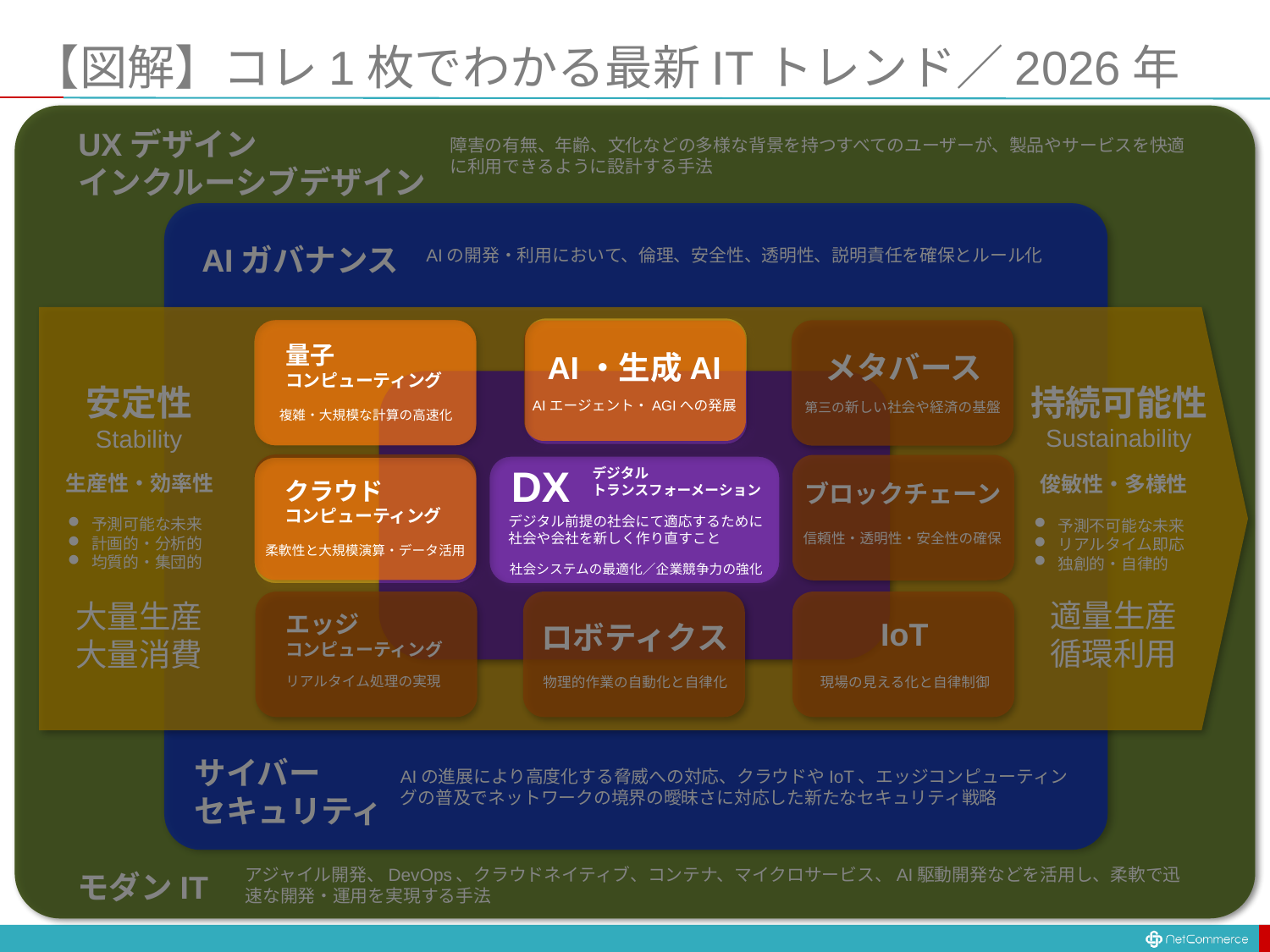

# 【図解】コレ1枚でわかる最新ITトレンド／2026年

UXデザイン
インクルーシブデザイン
障害の有無、年齢、文化などの多様な背景を持つすべてのユーザーが、製品やサービスを快適に利用できるように設計する手法

AIガバナンス
AIの開発・利用において、倫理、安全性、透明性、説明責任を確保とルール化

量子
コンピューティング
AI・生成AI
メタバース

持続可能性
Sustainability
安定性
Stability
AIエージェント・AGIへの発展
第三の新しい社会や経済の基盤
複雑・大規模な計算の高速化
DX

デジタル
トランスフォーメーション
生産性・効率性
俊敏性・多様性
クラウド
コンピューティング
ブロックチェーン
デジタル前提の社会にて適応するために
社会や会社を新しく作り直すこと
予測可能な未来
計画的・分析的
均質的・集団的
予測不可能な未来
リアルタイム即応
独創的・自律的
信頼性・透明性・安全性の確保
柔軟性と大規模演算・データ活用
社会システムの最適化／企業競争力の強化
適量生産
循環利用
大量生産
大量消費

エッジ
コンピューティング
IoT
ロボティクス
リアルタイム処理の実現
物理的作業の自動化と自律化
現場の見える化と自律制御
サイバー
セキュリティ
AIの進展により高度化する脅威への対応、クラウドやIoT、エッジコンピューティングの普及でネットワークの境界の曖昧さに対応した新たなセキュリティ戦略
アジャイル開発、DevOps、クラウドネイティブ、コンテナ、マイクロサービス、AI駆動開発などを活用し、柔軟で迅速な開発・運用を実現する手法
モダンIT